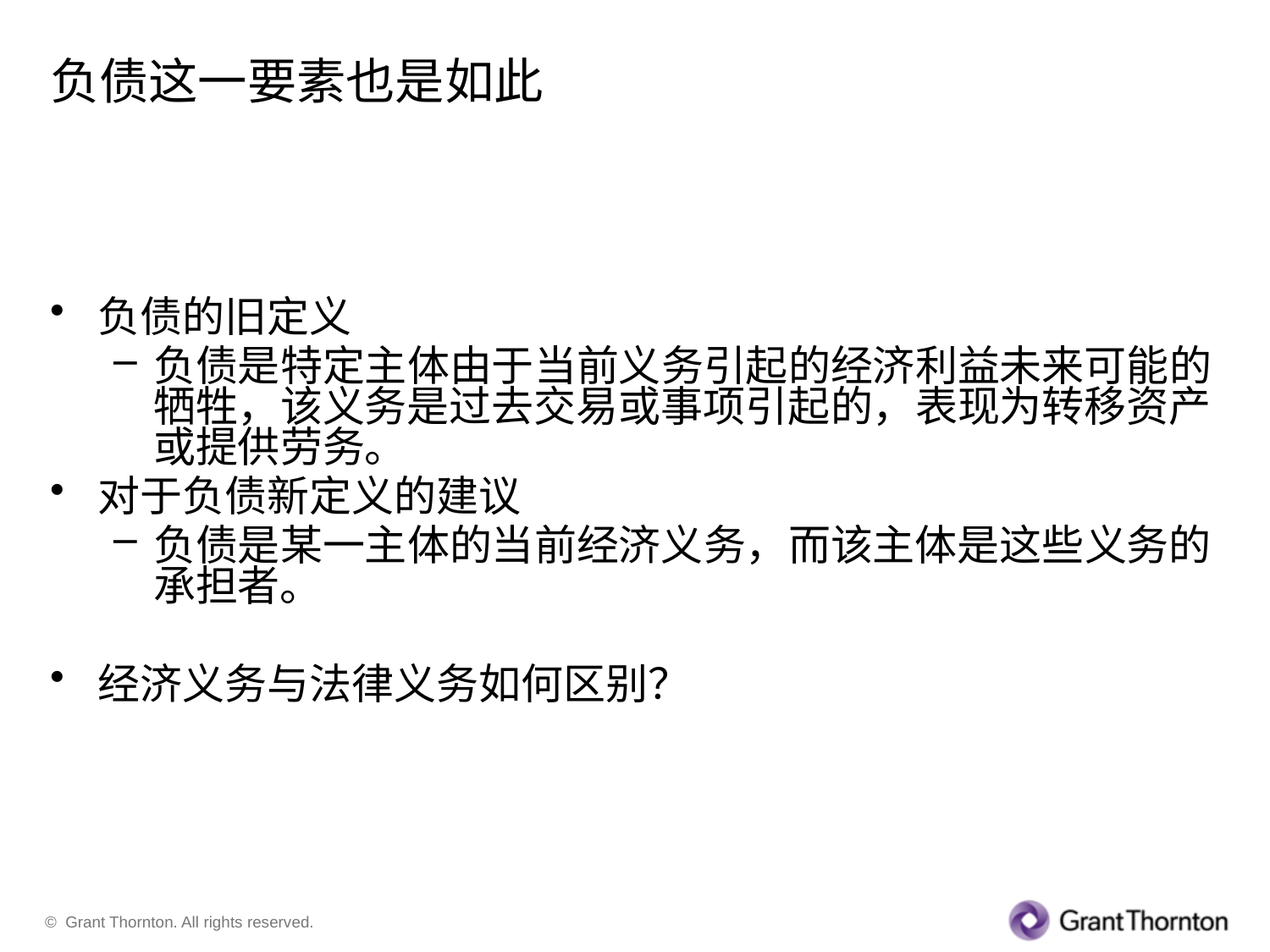

# 负债这一要素也是如此
负债的旧定义
负债是特定主体由于当前义务引起的经济利益未来可能的牺牲，该义务是过去交易或事项引起的，表现为转移资产或提供劳务。
对于负债新定义的建议
负债是某一主体的当前经济义务，而该主体是这些义务的承担者。

经济义务与法律义务如何区别？